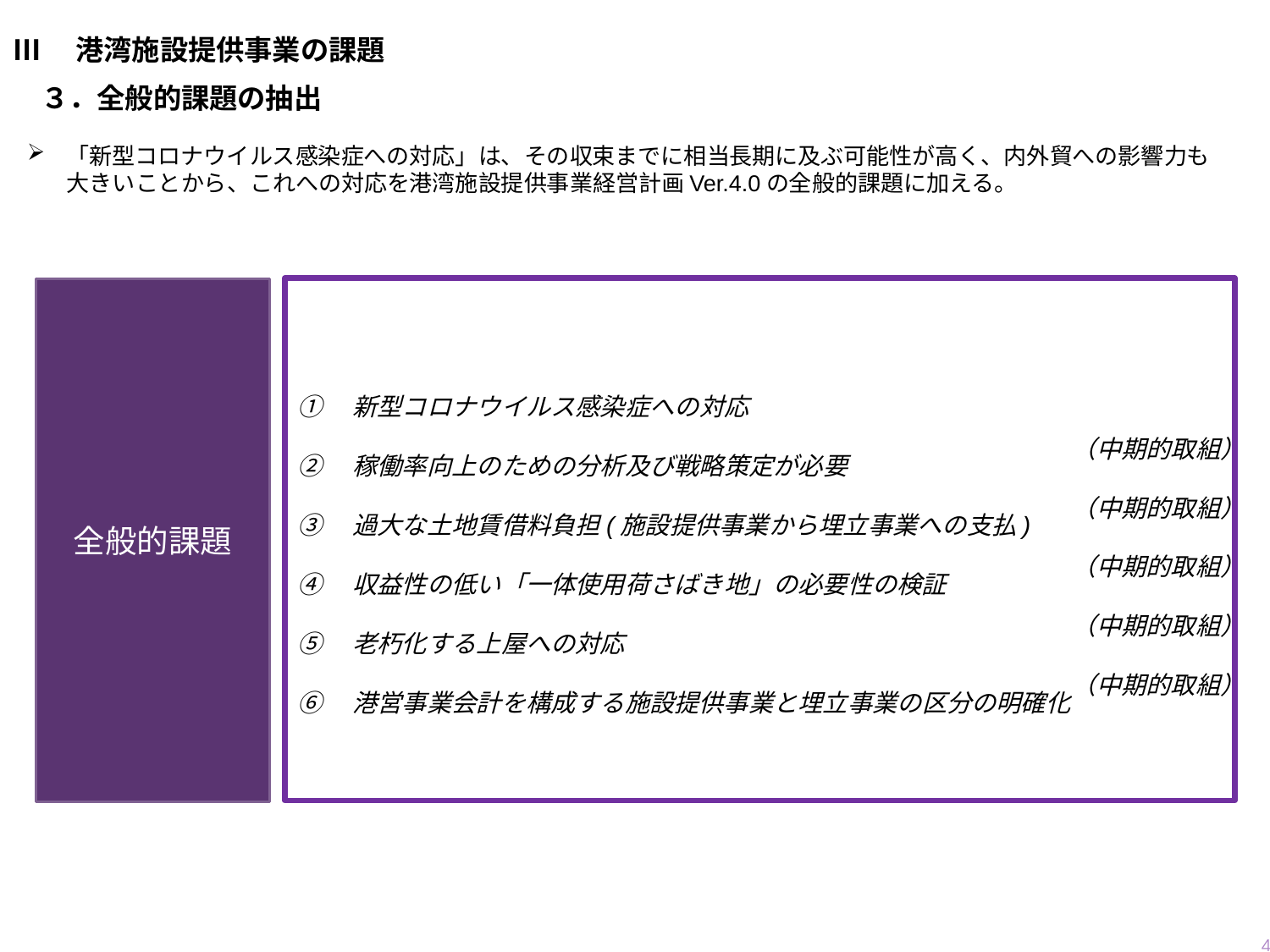

# Ⅲ　港湾施設提供事業の課題
　３．全般的課題の抽出
「新型コロナウイルス感染症への対応」は、その収束までに相当長期に及ぶ可能性が高く、内外貿への影響力も大きいことから、これへの対応を港湾施設提供事業経営計画Ver.4.0の全般的課題に加える。

（中期的取組）
（中期的取組）
（中期的取組）
（中期的取組）
（中期的取組）
①　新型コロナウイルス感染症への対応
②　稼働率向上のための分析及び戦略策定が必要
③　過大な土地賃借料負担(施設提供事業から埋立事業への支払)
④　収益性の低い「一体使用荷さばき地」の必要性の検証
⑤　老朽化する上屋への対応
⑥　港営事業会計を構成する施設提供事業と埋立事業の区分の明確化
全般的課題
4